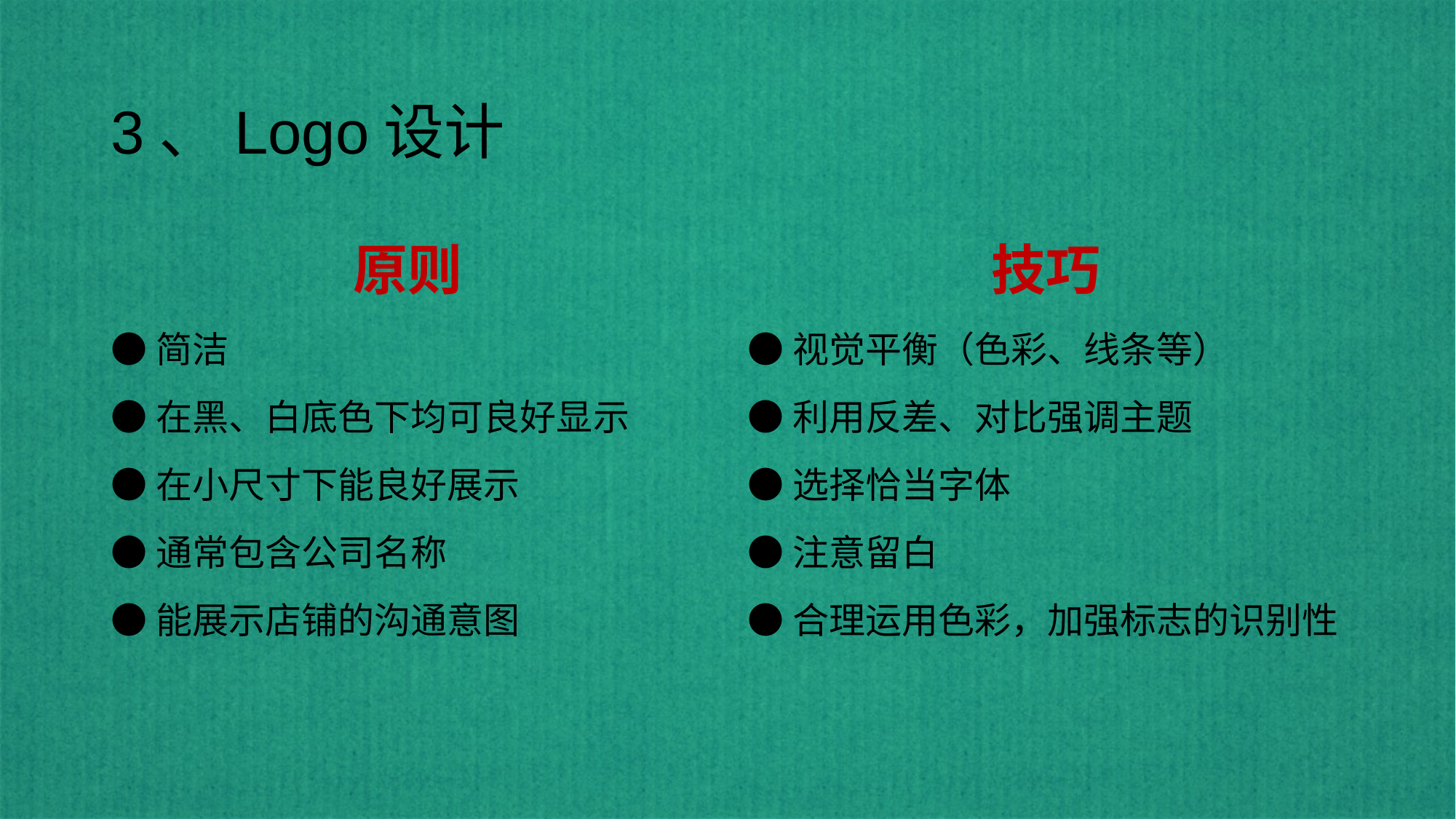

# 3、Logo设计
原则
技巧
●简洁
●在黑、白底色下均可良好显示
●在小尺寸下能良好展示
●通常包含公司名称
●能展示店铺的沟通意图

●视觉平衡（色彩、线条等）
●利用反差、对比强调主题
●选择恰当字体
●注意留白
●合理运用色彩，加强标志的识别性